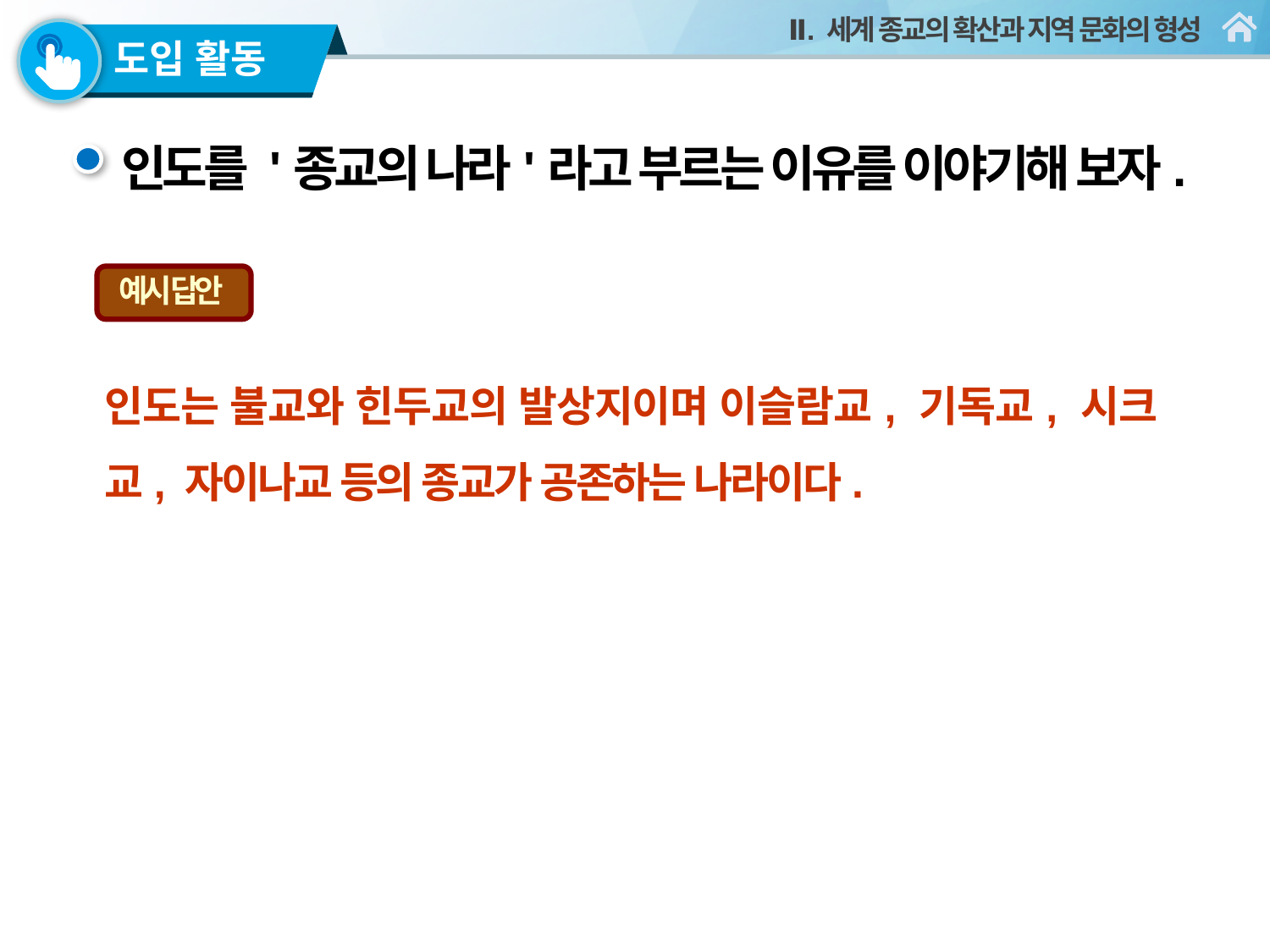

인도를 '종교의 나라'라고 부르는 이유를 이야기해 보자.

예시 답안
인도는 불교와 힌두교의 발상지이며 이슬람교, 기독교, 시크교, 자이나교 등의 종교가 공존하는 나라이다.